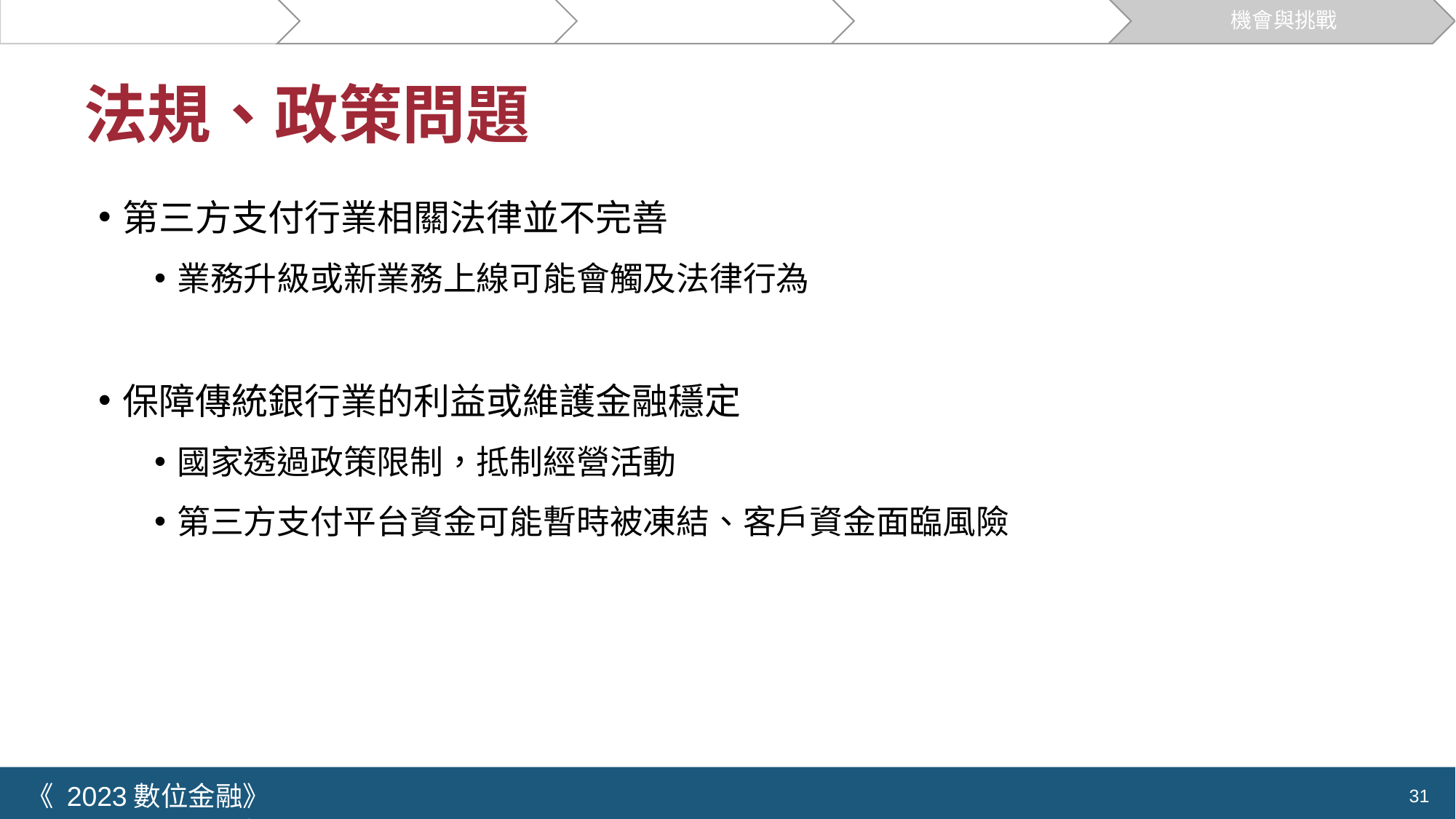

關於支付

第三方支付的運作

創新模式

市場與案例

機會與挑戰
# 法規、政策問題
第三方支付行業相關法律並不完善
業務升級或新業務上線可能會觸及法律行為

保障傳統銀行業的利益或維護金融穩定
國家透過政策限制，抵制經營活動
第三方支付平台資金可能暫時被凍結、客戶資金面臨風險
《 2023數位金融》                                                                                                                                              	NYCU.IIM.IEBI Lab
31